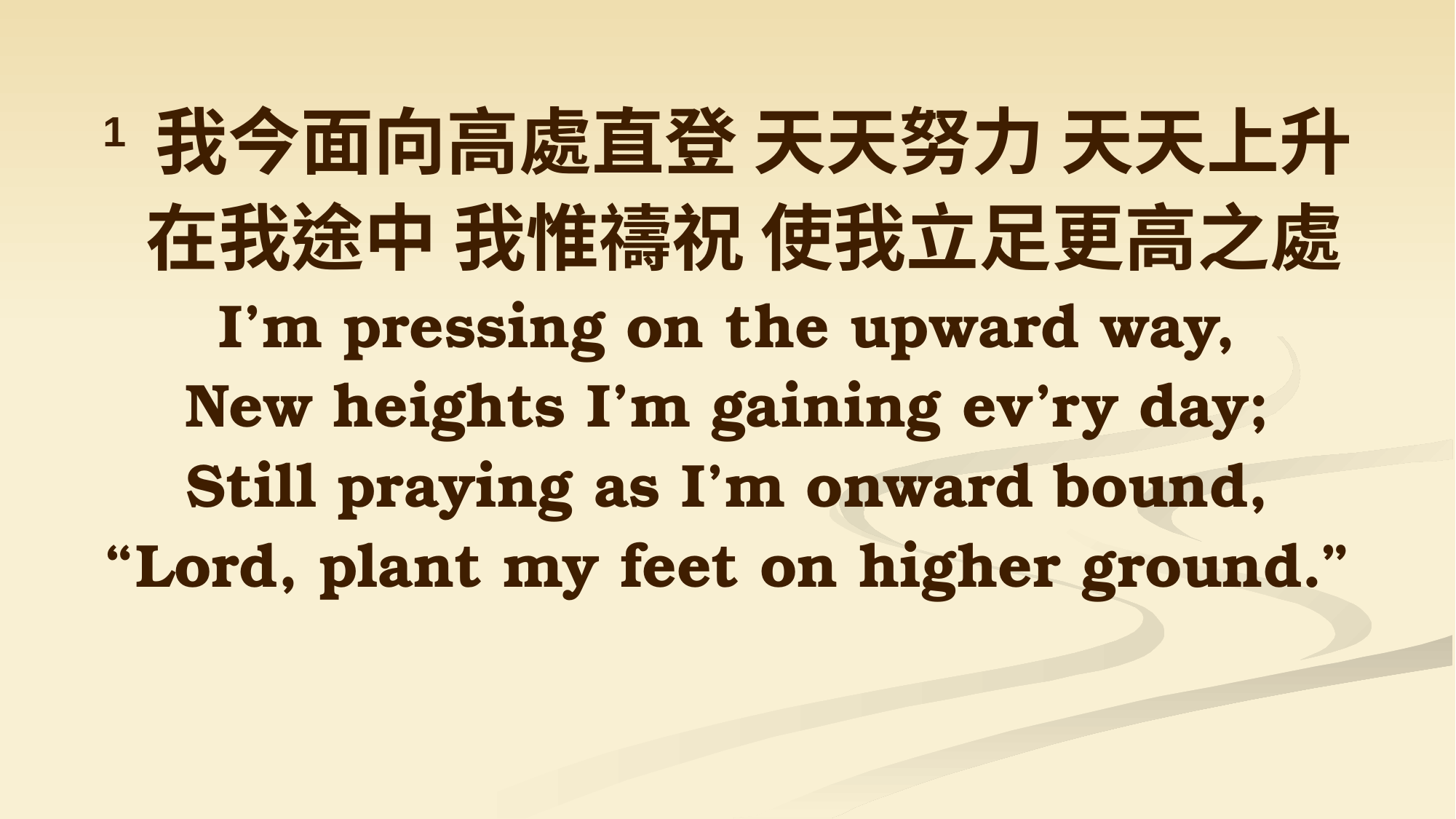

1 我今面向高處直登 天天努力 天天上升
 在我途中 我惟禱祝 使我立足更高之處
I’m pressing on the upward way,
New heights I’m gaining ev’ry day;
Still praying as I’m onward bound,
“Lord, plant my feet on higher ground.”